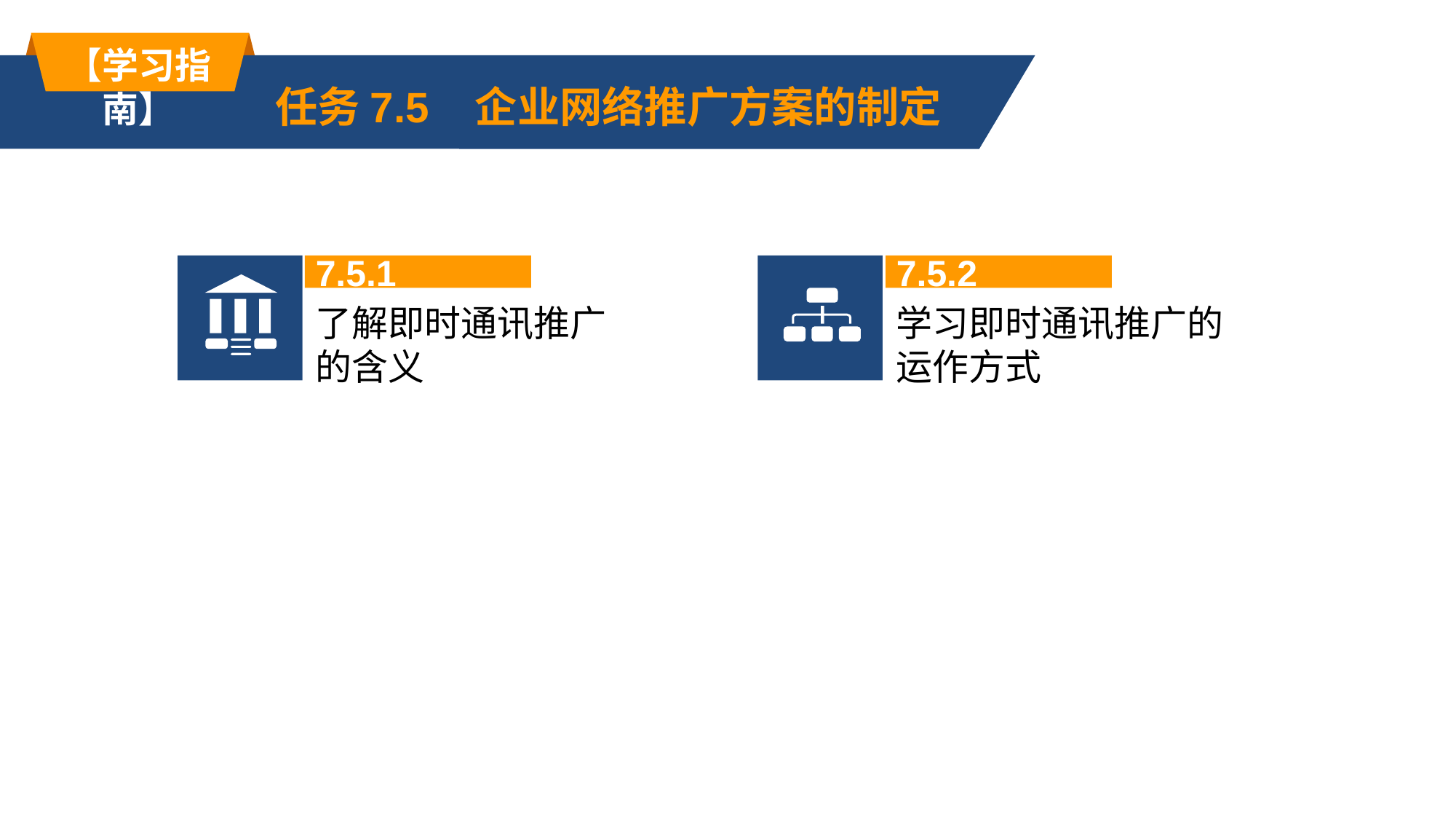

【学习指南】

任务7.5   企业网络推广方案的制定

7.5.1

7.5.2

了解即时通讯推广的含义
学习即时通讯推广的运作方式